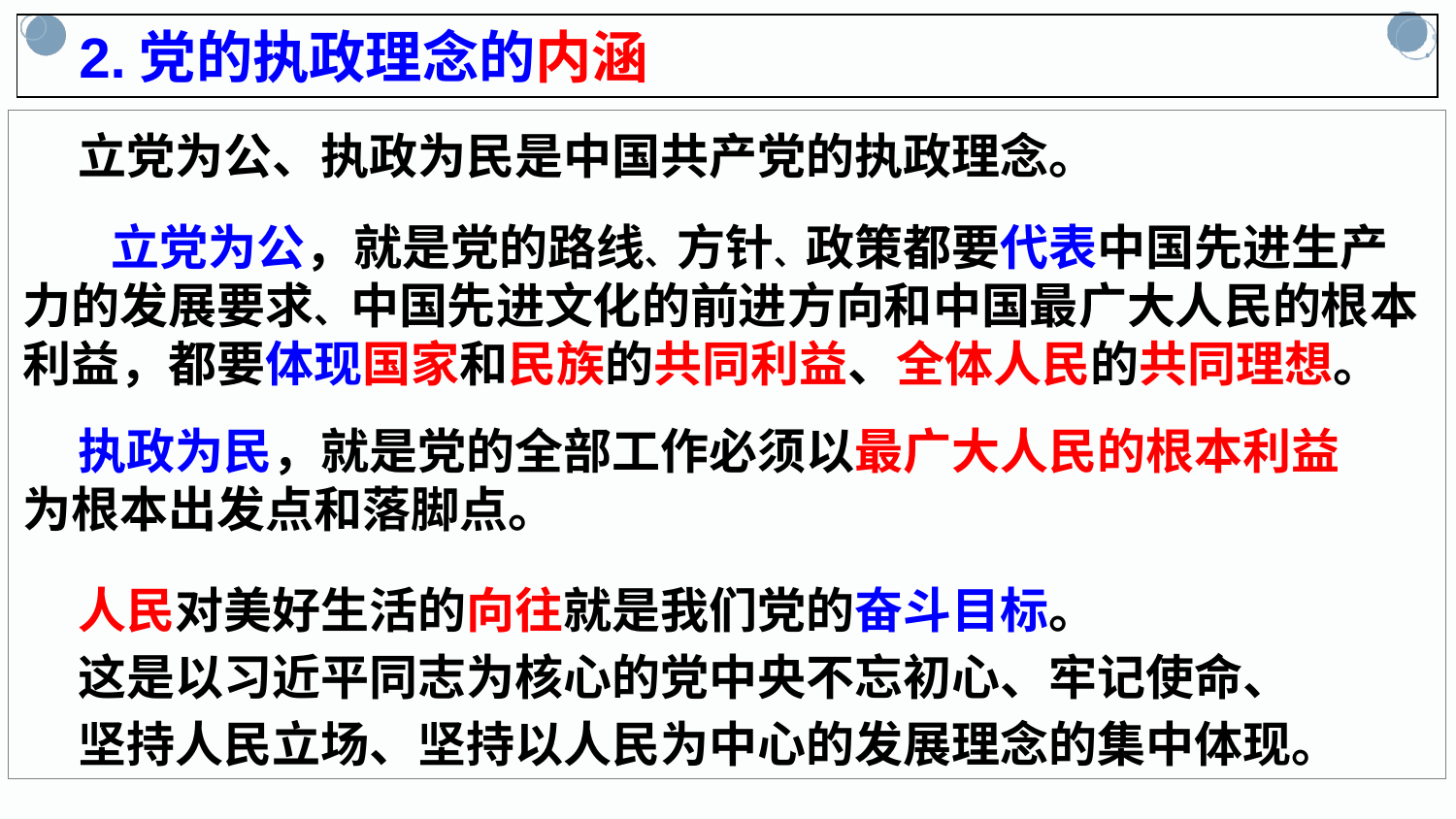

2.党的执政理念的内涵
    立党为公、执政为民是中国共产党的执政理念。

       立党为公，就是党的路线、方针、政策都要代表中国先进生产力的发展要求、中国先进文化的前进方向和中国最广大人民的根本利益，都要体现国家和民族的共同利益、全体人民的共同理想。

    执政为民，就是党的全部工作必须以最广大人民的根本利益
为根本出发点和落脚点。

    人民对美好生活的向往就是我们党的奋斗目标。
    这是以习近平同志为核心的党中央不忘初心、牢记使命、
    坚持人民立场、坚持以人民为中心的发展理念的集中体现。